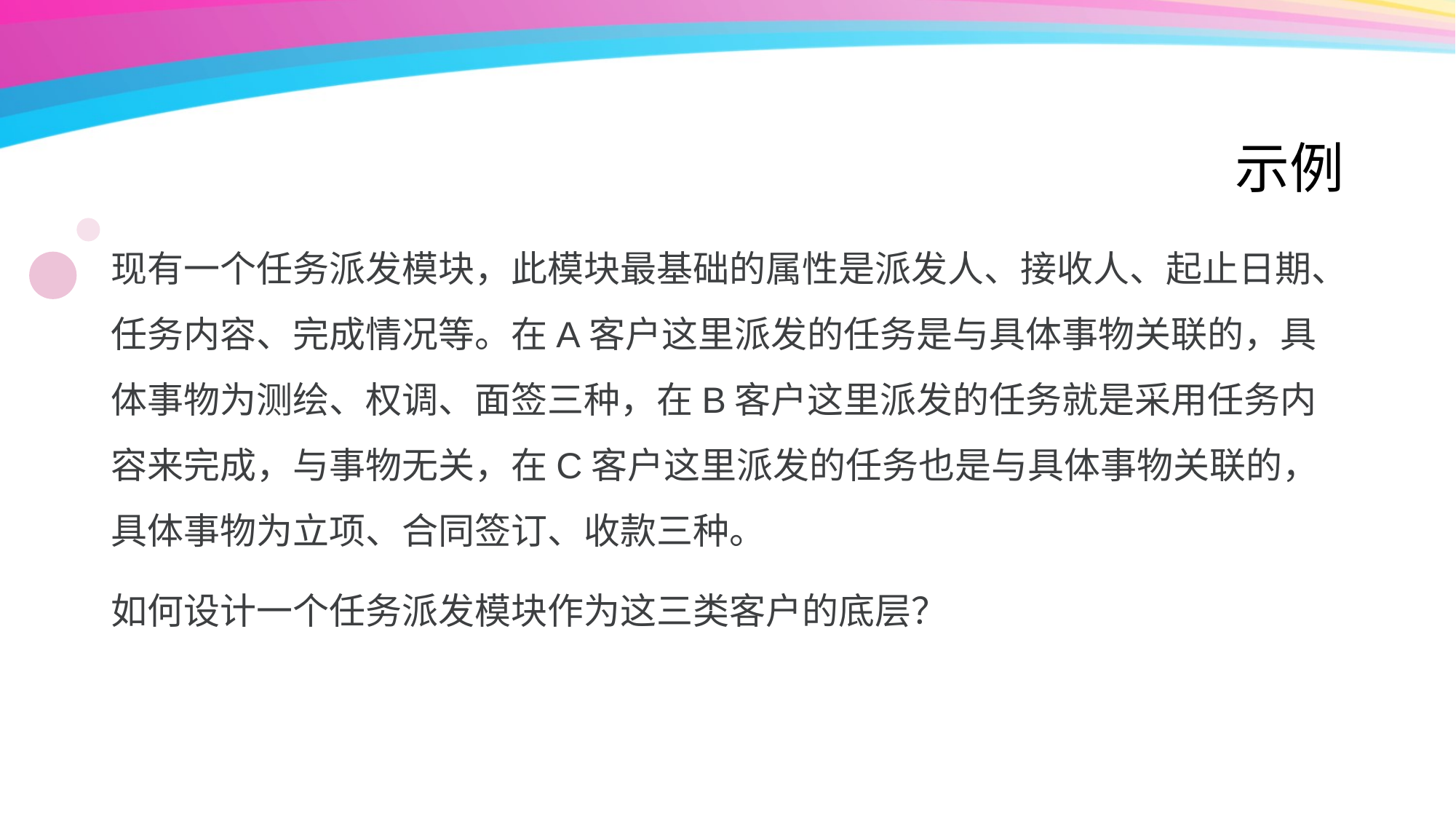

# 示例

现有一个任务派发模块，此模块最基础的属性是派发人、接收人、起止日期、任务内容、完成情况等。在A客户这里派发的任务是与具体事物关联的，具体事物为测绘、权调、面签三种，在B客户这里派发的任务就是采用任务内容来完成，与事物无关，在C客户这里派发的任务也是与具体事物关联的，具体事物为立项、合同签订、收款三种。
如何设计一个任务派发模块作为这三类客户的底层？